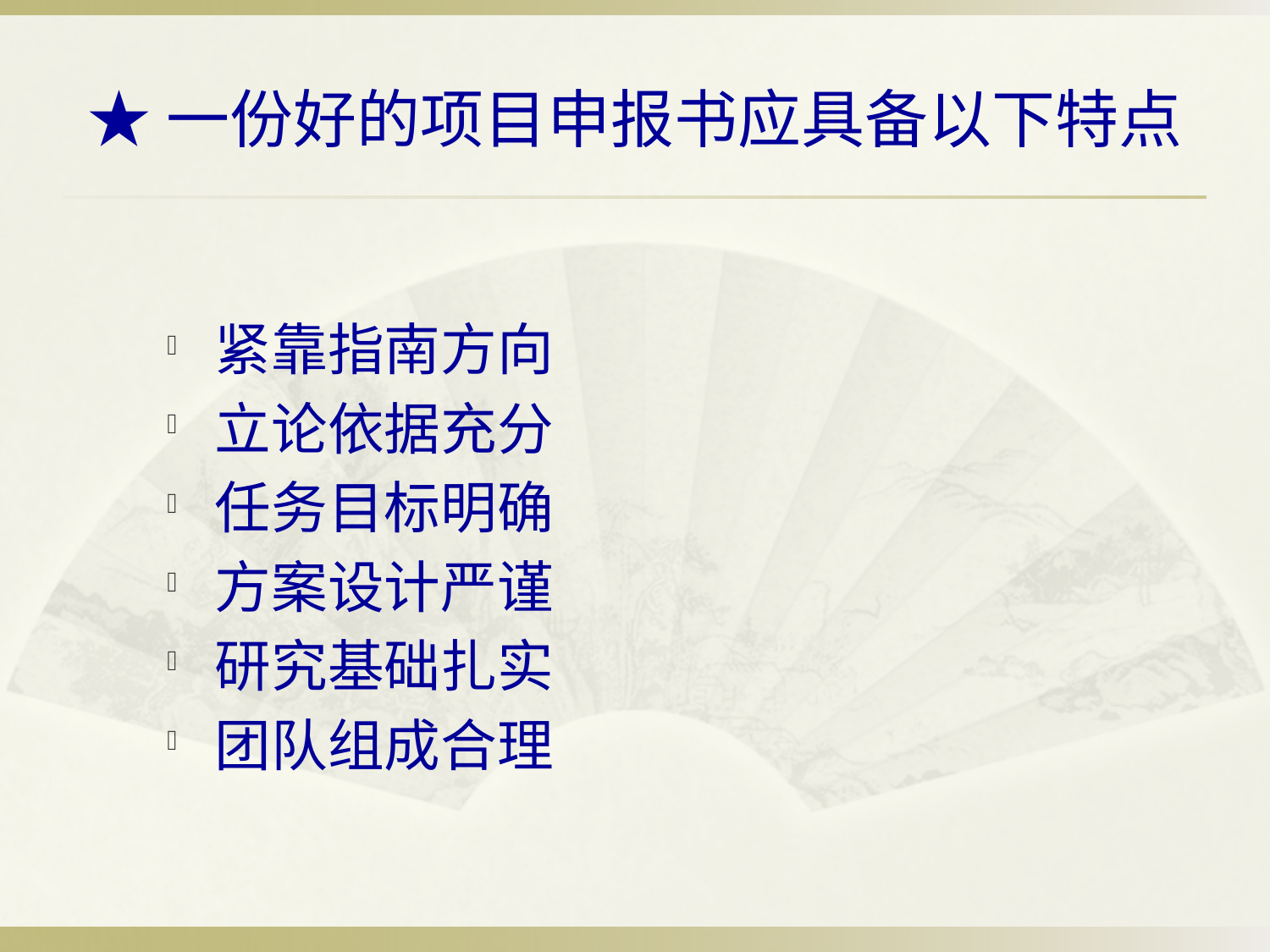

# ★一份好的项目申报书应具备以下特点
紧靠指南方向
立论依据充分
任务目标明确
方案设计严谨
研究基础扎实
团队组成合理